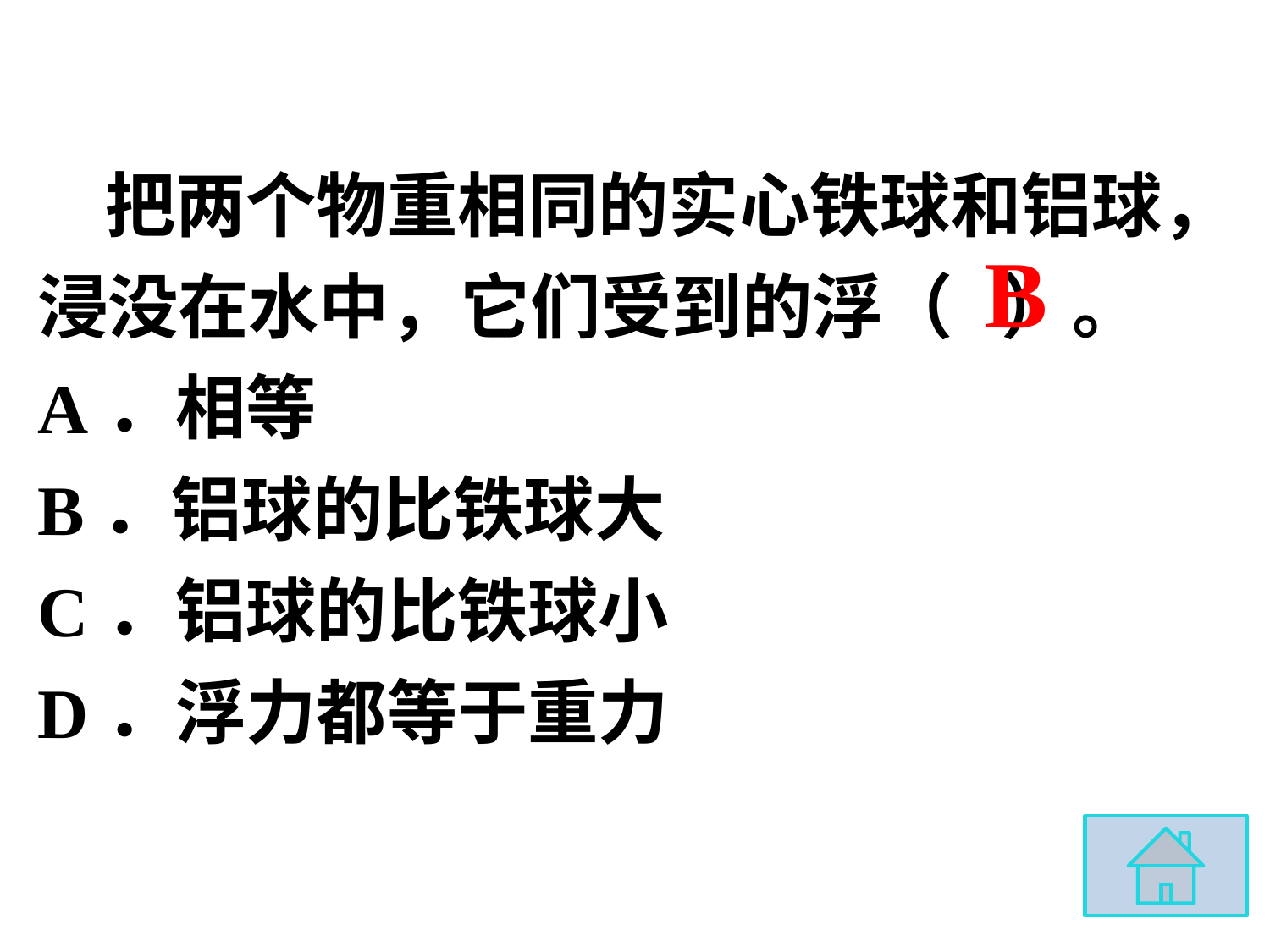

把两个物重相同的实心铁球和铝球，浸没在水中，它们受到的浮（   ）。
A．相等
B．铝球的比铁球大
C．铝球的比铁球小
D．浮力都等于重力
B